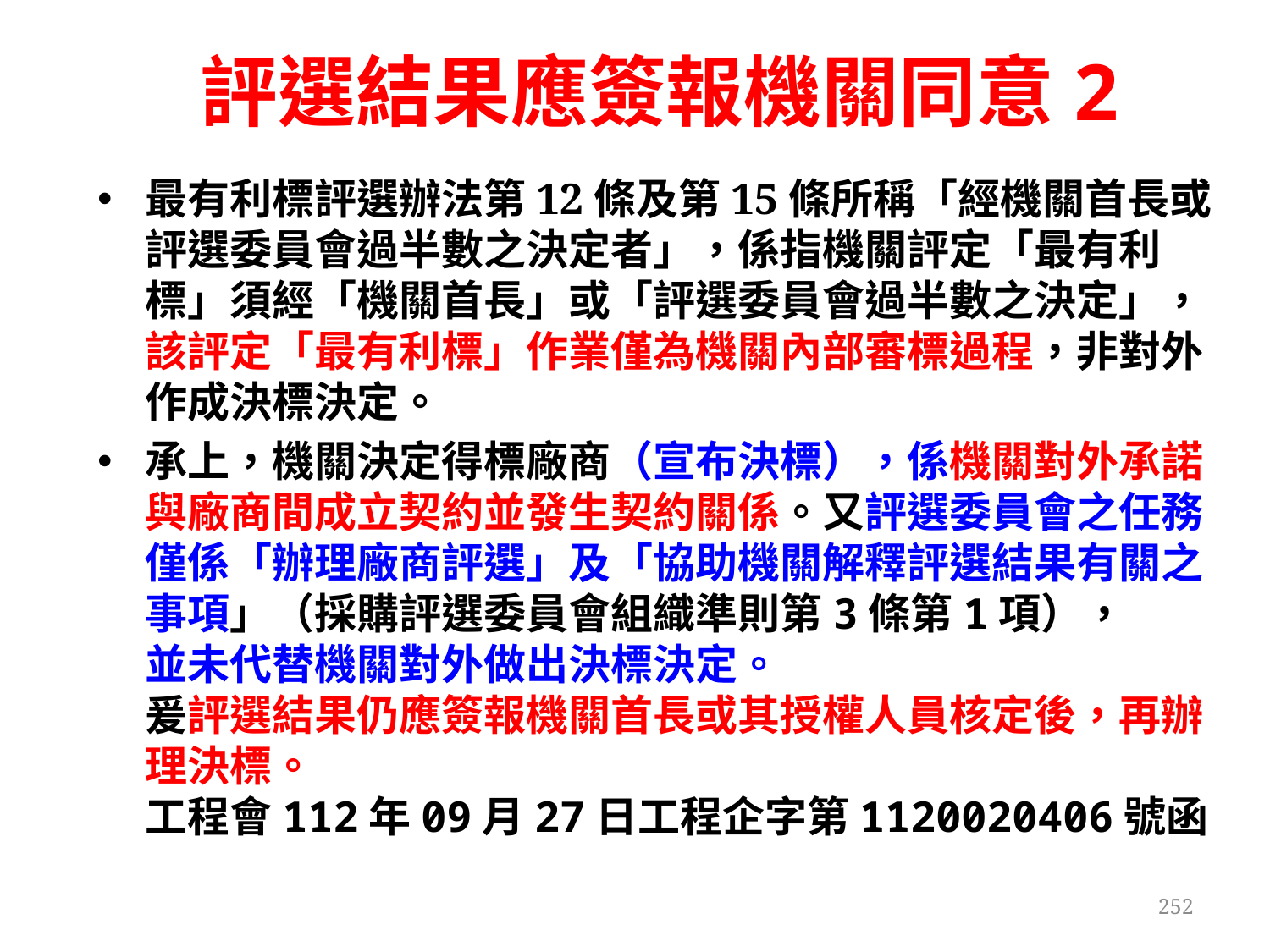

# 評選結果應簽報機關同意2
最有利標評選辦法第12條及第15條所稱「經機關首長或評選委員會過半數之決定者」，係指機關評定「最有利標」須經「機關首長」或「評選委員會過半數之決定」，該評定「最有利標」作業僅為機關內部審標過程，非對外作成決標決定。
承上，機關決定得標廠商（宣布決標），係機關對外承諾與廠商間成立契約並發生契約關係。又評選委員會之任務僅係「辦理廠商評選」及「協助機關解釋評選結果有關之事項」（採購評選委員會組織準則第3條第1項），
並未代替機關對外做出決標決定。
爰評選結果仍應簽報機關首長或其授權人員核定後，再辦理決標。
工程會112年09月27日工程企字第1120020406號函
252